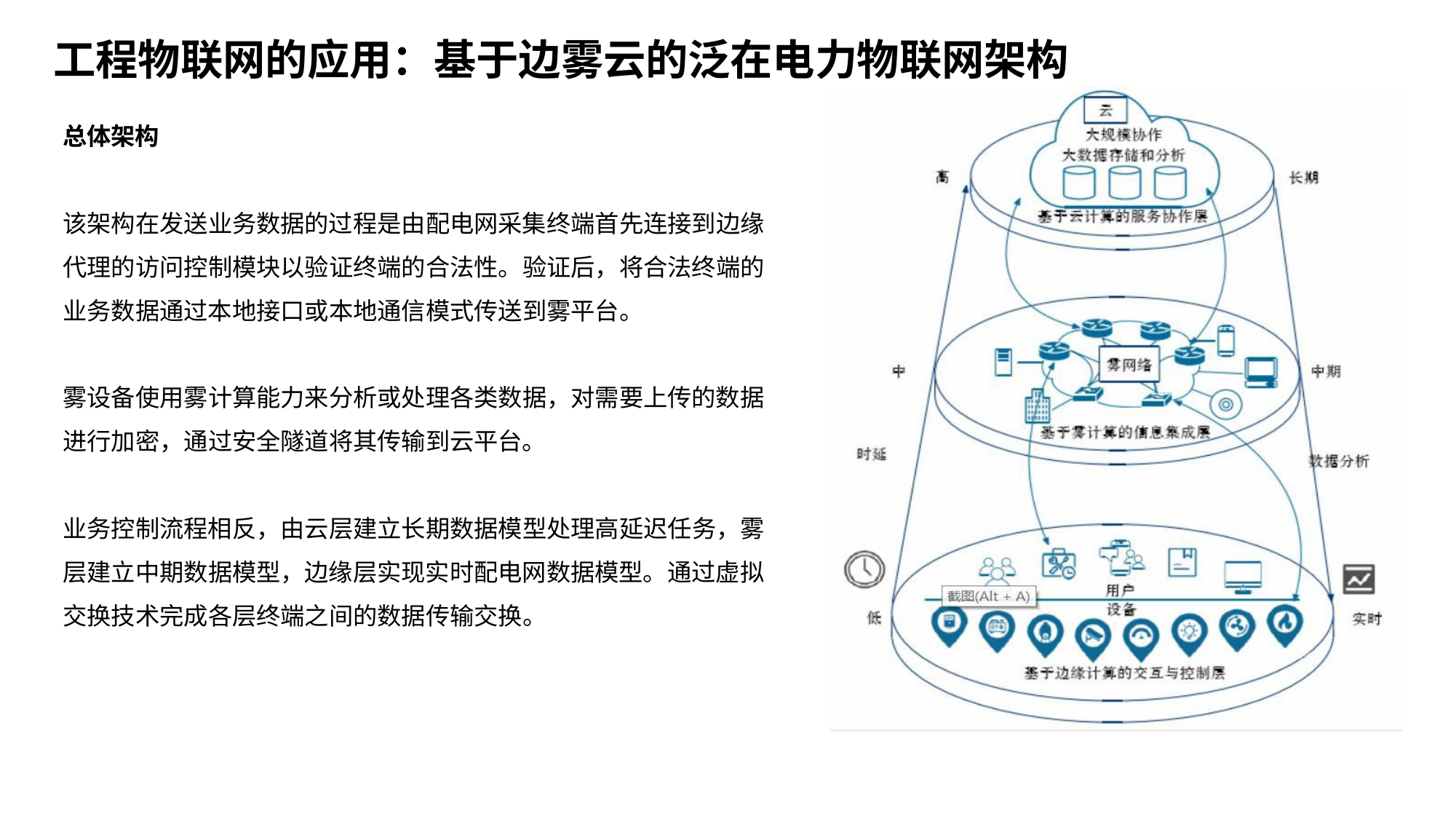

工程物联网的应用：基于边雾云的泛在电力物联网架构

总体架构

该架构在发送业务数据的过程是由配电网采集终端首先连接到边缘代理的访问控制模块以验证终端的合法性。验证后，将合法终端的业务数据通过本地接口或本地通信模式传送到雾平台。

雾设备使用雾计算能力来分析或处理各类数据，对需要上传的数据进行加密，通过安全隧道将其传输到云平台。

业务控制流程相反，由云层建立长期数据模型处理高延迟任务，雾层建立中期数据模型，边缘层实现实时配电网数据模型。通过虚拟交换技术完成各层终端之间的数据传输交换。